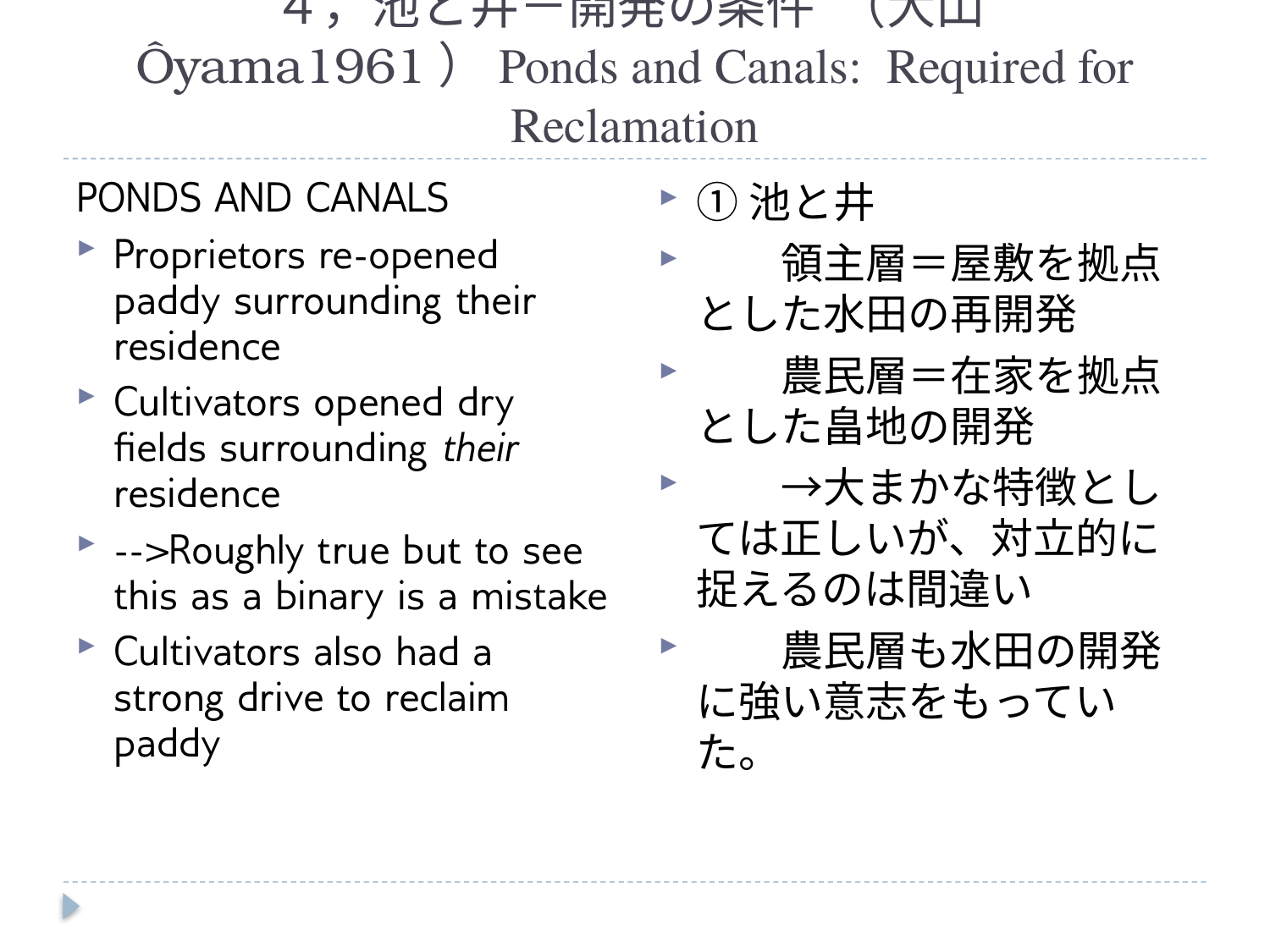

４，池と井－開発の条件  （大山Ôyama1961）Ponds and Canals:  Required for Reclamation
PONDS AND CANALS
Proprietors re-opened paddy surrounding their residence
Cultivators opened dry fields surrounding their residence
-->Roughly true but to see this as a binary is a mistake
Cultivators also had a strong drive to reclaim paddy
①池と井
　　領主層＝屋敷を拠点とした水田の再開発
　　農民層＝在家を拠点とした畠地の開発
　　→大まかな特徴としては正しいが、対立的に捉えるのは間違い
　　農民層も水田の開発に強い意志をもっていた。